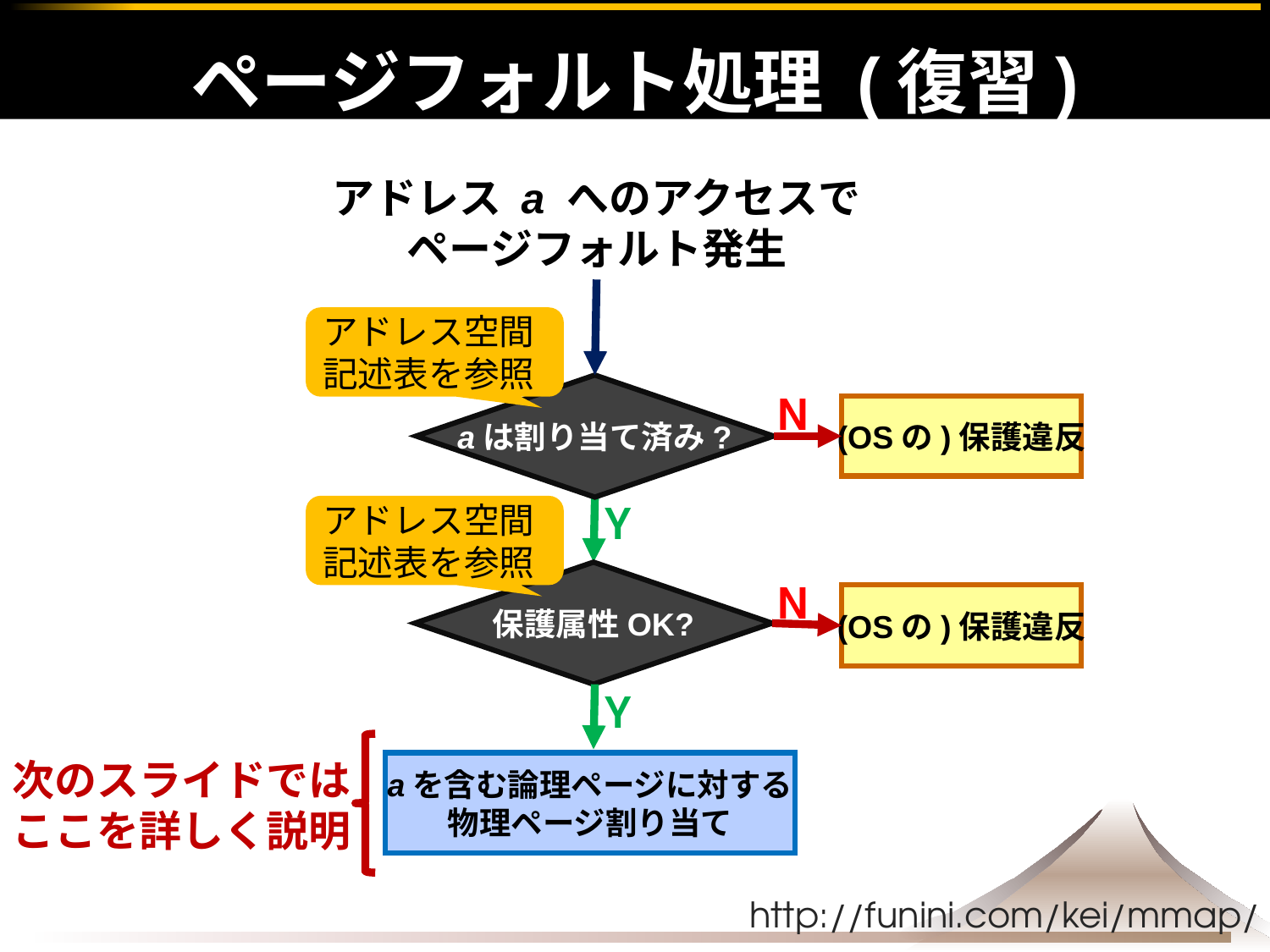

# ページフォルト処理 (復習)
アドレス a へのアクセスで
ページフォルト発生
アドレス空間
記述表を参照
aは割り当て済み?
N
(OSの)保護違反
Y
アドレス空間
記述表を参照
保護属性OK?
N
(OSの)保護違反
Y

次のスライドでは
ここを詳しく説明
aを含む論理ページに対する
物理ページ割り当て